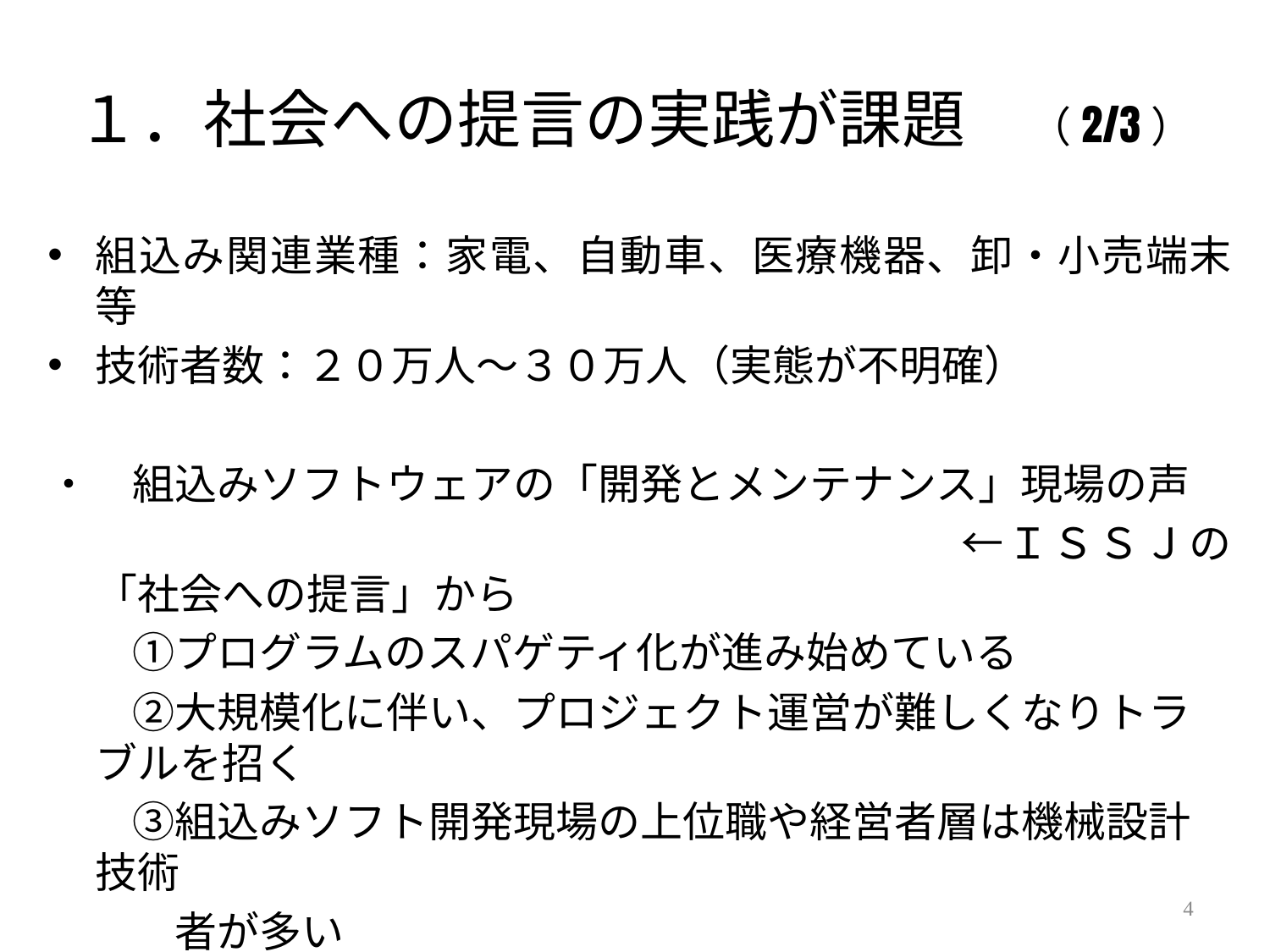

# １．社会への提言の実践が課題　（2/3）
組込み関連業種：家電、自動車、医療機器、卸・小売端末等
技術者数：２０万人～３０万人（実態が不明確）

・　組込みソフトウェアの「開発とメンテナンス」現場の声
　　　　　　　　　　　　　　　　　　　　←ＩＳＳＪの「社会への提言」から
　　①プログラムのスパゲティ化が進み始めている
　　②大規模化に伴い、プロジェクト運営が難しくなりトラブルを招く
　　③組込みソフト開発現場の上位職や経営者層は機械設計技術
　　　者が多い
　　④３Ｋ職場と噂され、学生に敬遠されている
　　⑤組込みソフトウェアセキュリティの脆弱性
4